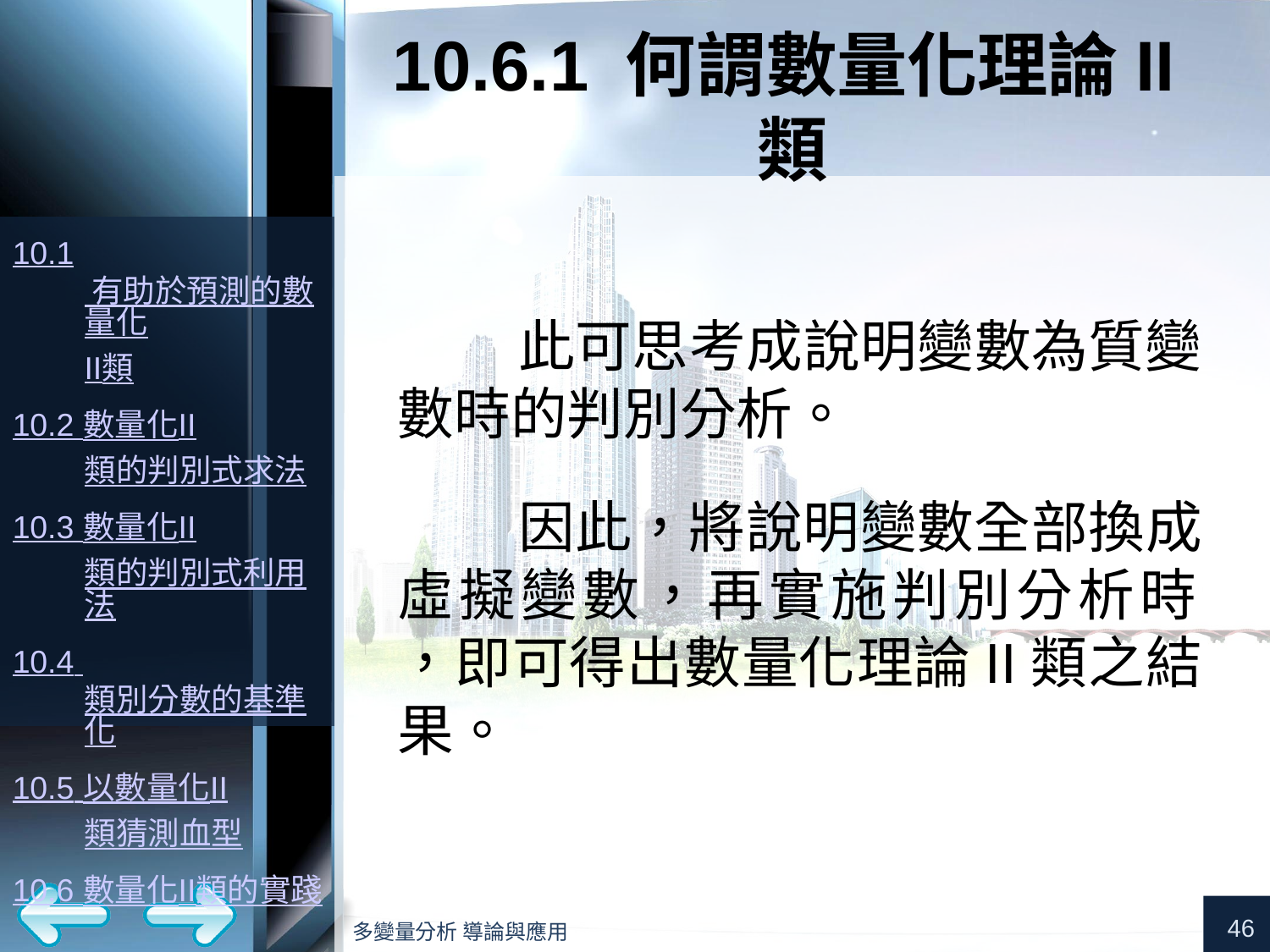

# 10.6.1 何謂數量化理論II類
此可思考成說明變數為質變數時的判別分析。

因此，將說明變數全部換成虛擬變數，再實施判別分析時
，即可得出數量化理論II類之結果。
46
多變量分析 導論與應用